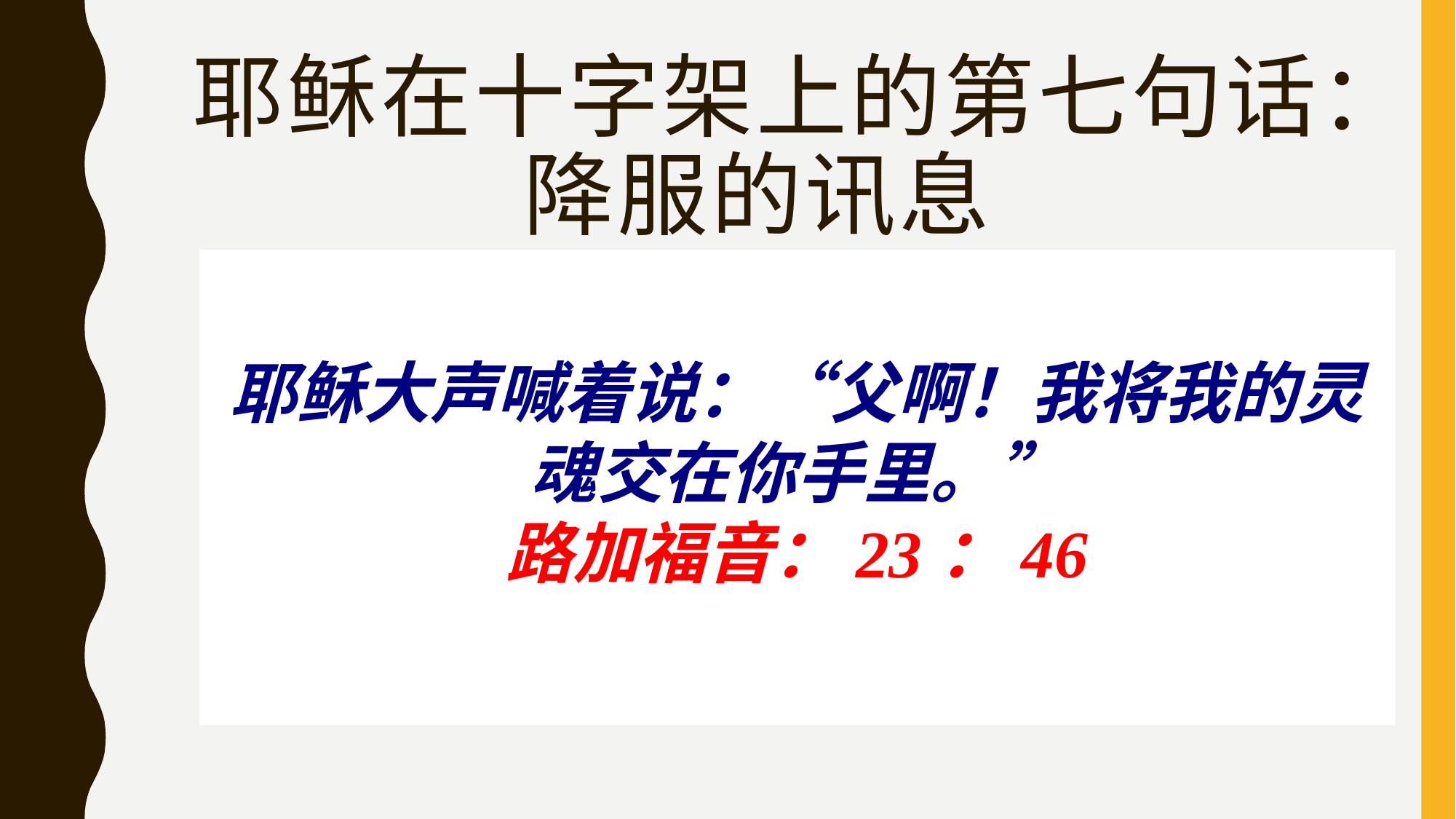

# 耶稣在十字架上的第七句话：降服的讯息
耶稣大声喊着说：“父啊！我将我的灵魂交在你手里。”
路加福音：23：46